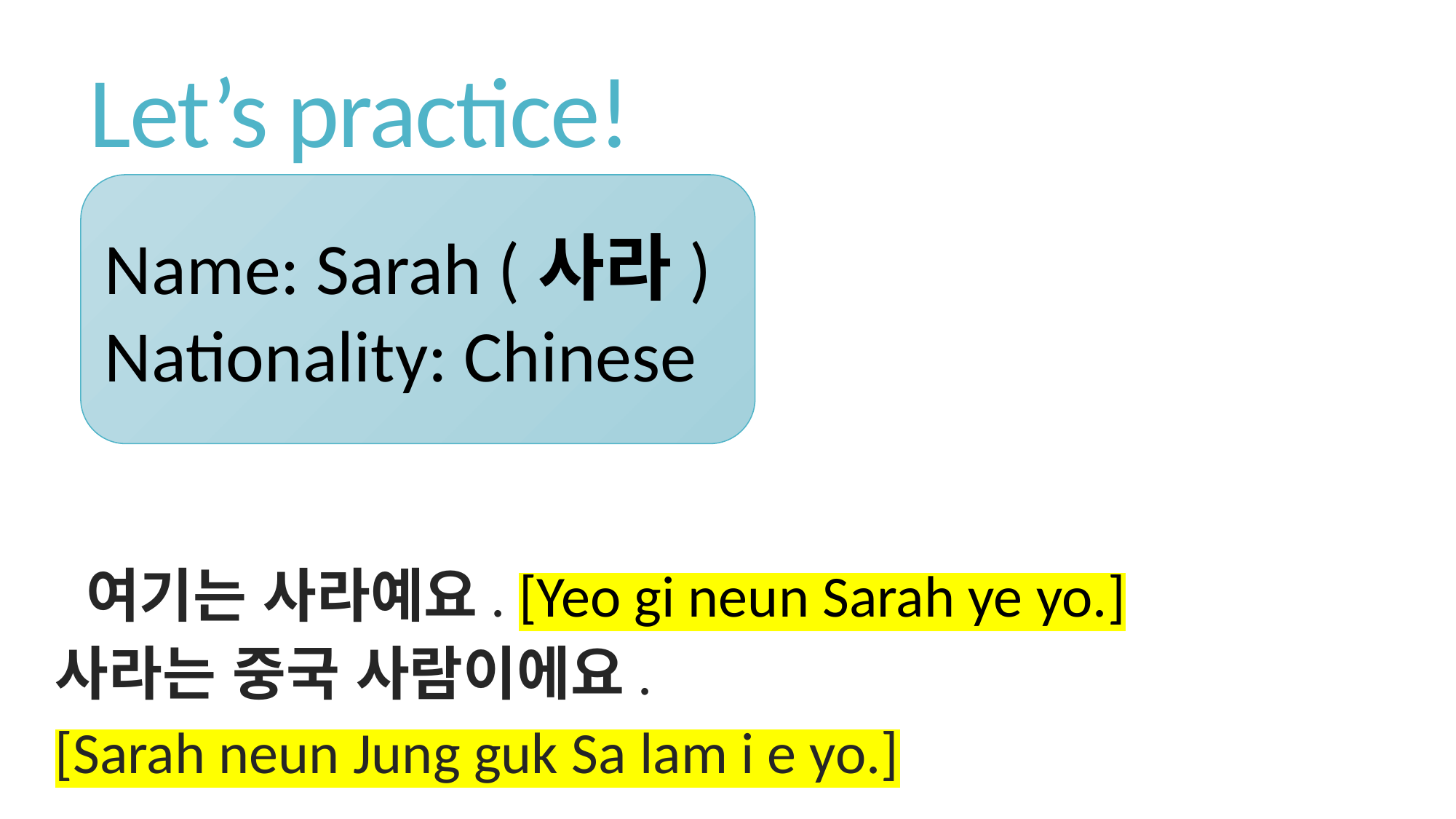

# Let’s practice!
Name: Sarah (사라)
Nationality: Chinese

  여기는 사라예요. [Yeo gi neun Sarah ye yo.]
사라는 중국 사람이에요.
[Sarah neun Jung guk Sa lam i e yo.]